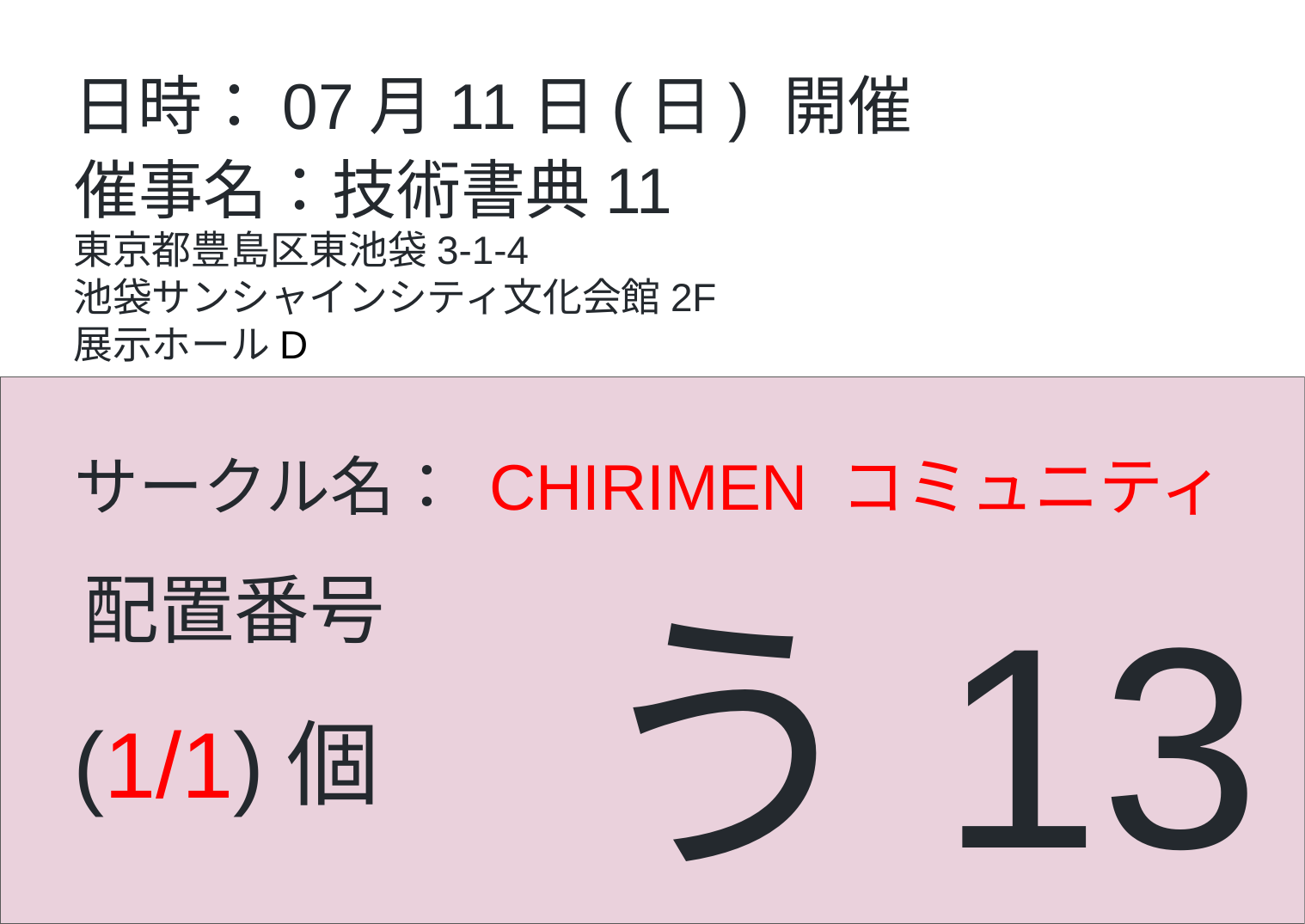

日時：07月11日(日) 開催
催事名：技術書典11
東京都豊島区東池袋3-1-4
池袋サンシャインシティ文化会館2F
展示ホールD

サークル名： CHIRIMEN コミュニティ
配置番号
う13
(1/1)個